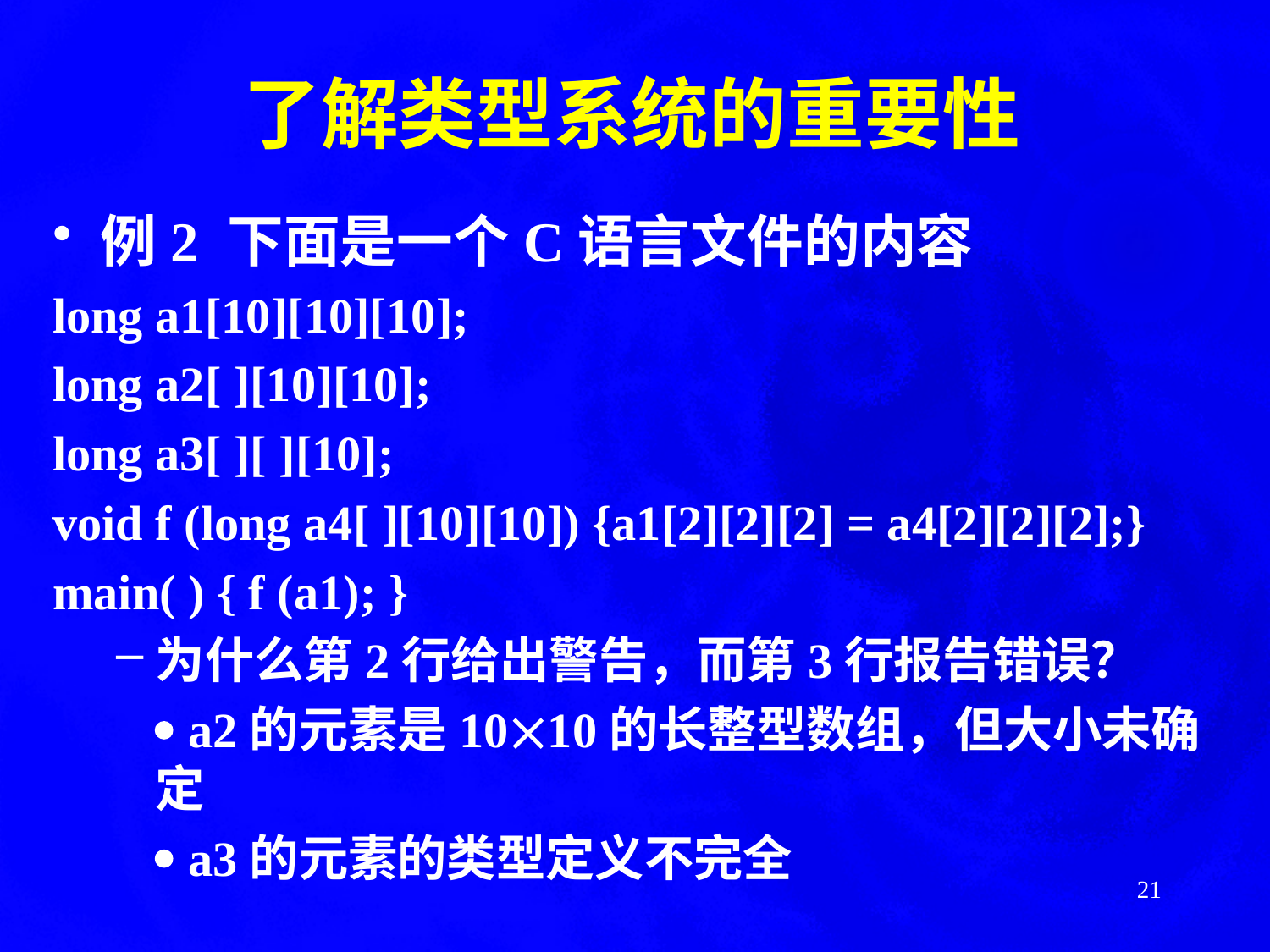

了解类型系统的重要性
例2	下面是一个C语言文件的内容
long a1[10][10][10];
long a2[ ][10][10];
long a3[ ][ ][10];
void f (long a4[ ][10][10]) {a1[2][2][2] = a4[2][2][2];}
main( ) { f (a1); }
为什么第2行给出警告，而第3行报告错误？
	• a2的元素是10×10的长整型数组，但大小未确定
	• a3的元素的类型定义不完全
21